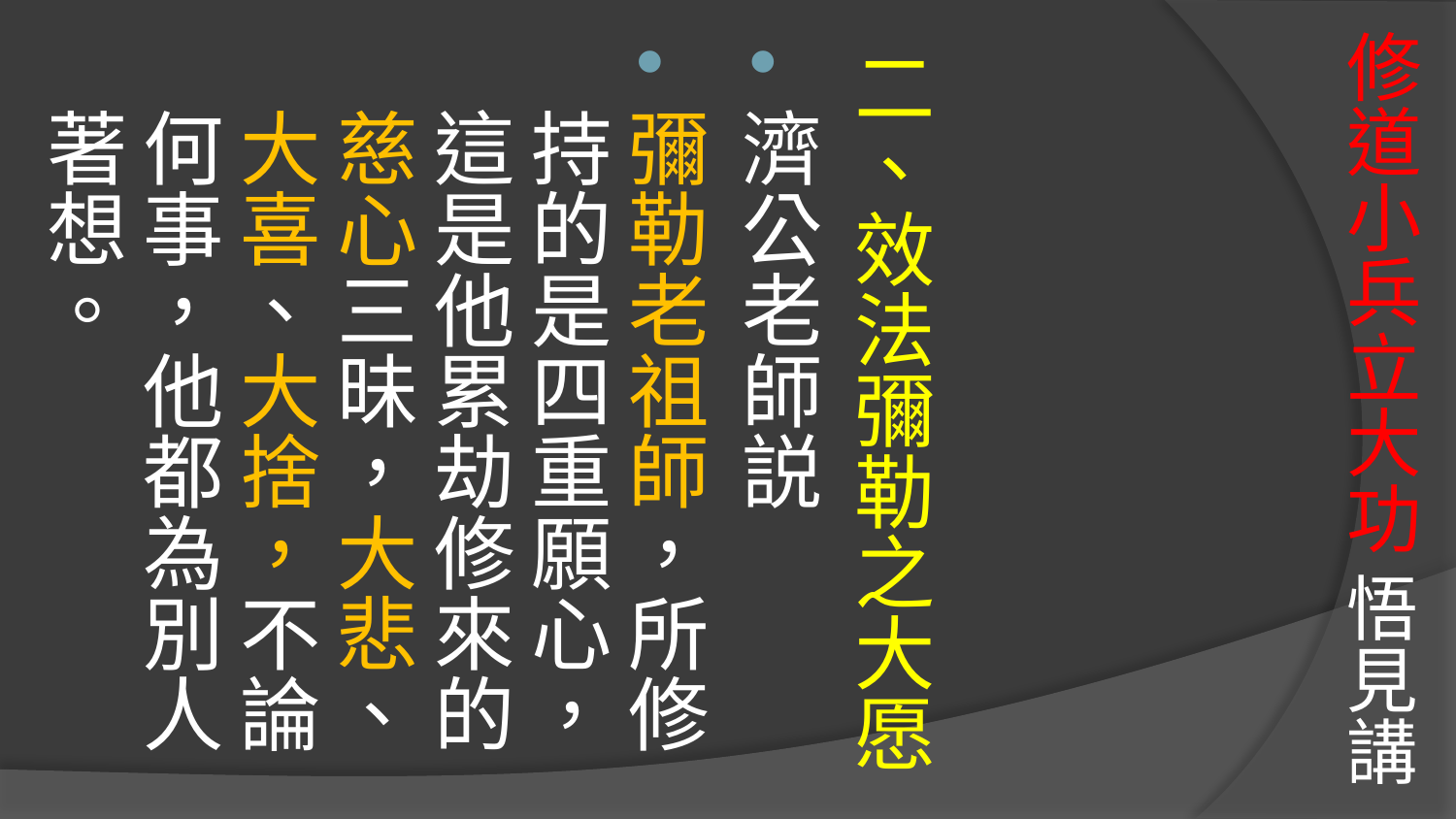

# 修道小兵立大功 悟見講
二、效法彌勒之大愿
濟公老師説
彌勒老祖師，所修持的是四重願心，這是他累劫修來的慈心三昧，大悲、大喜、大捨，不論何事，他都為別人著想。